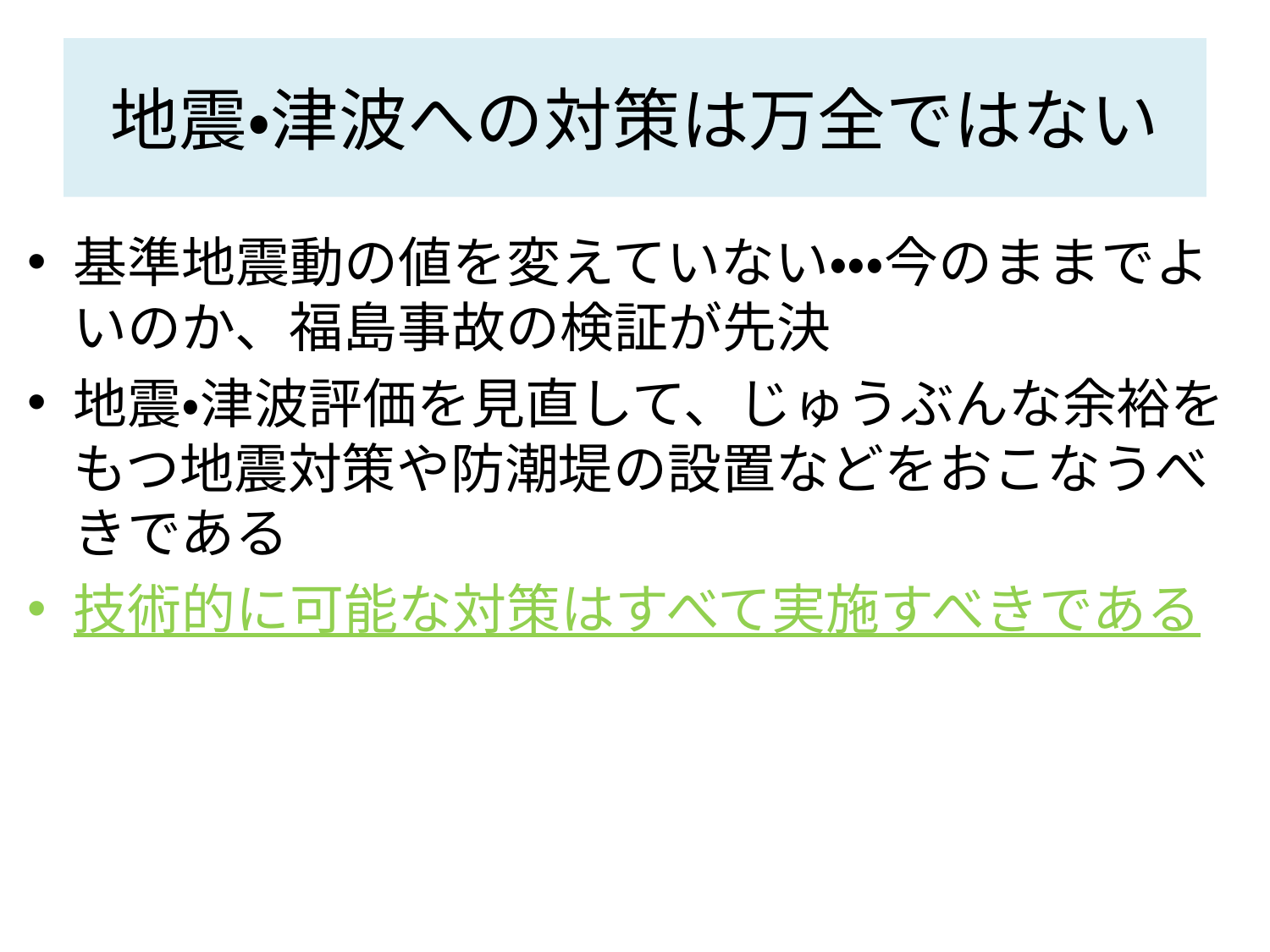

# 地震・津波への対策は万全ではない
基準地震動の値を変えていない・・・今のままでよいのか、福島事故の検証が先決
地震・津波評価を見直して、じゅうぶんな余裕をもつ地震対策や防潮堤の設置などをおこなうべきである
技術的に可能な対策はすべて実施すべきである